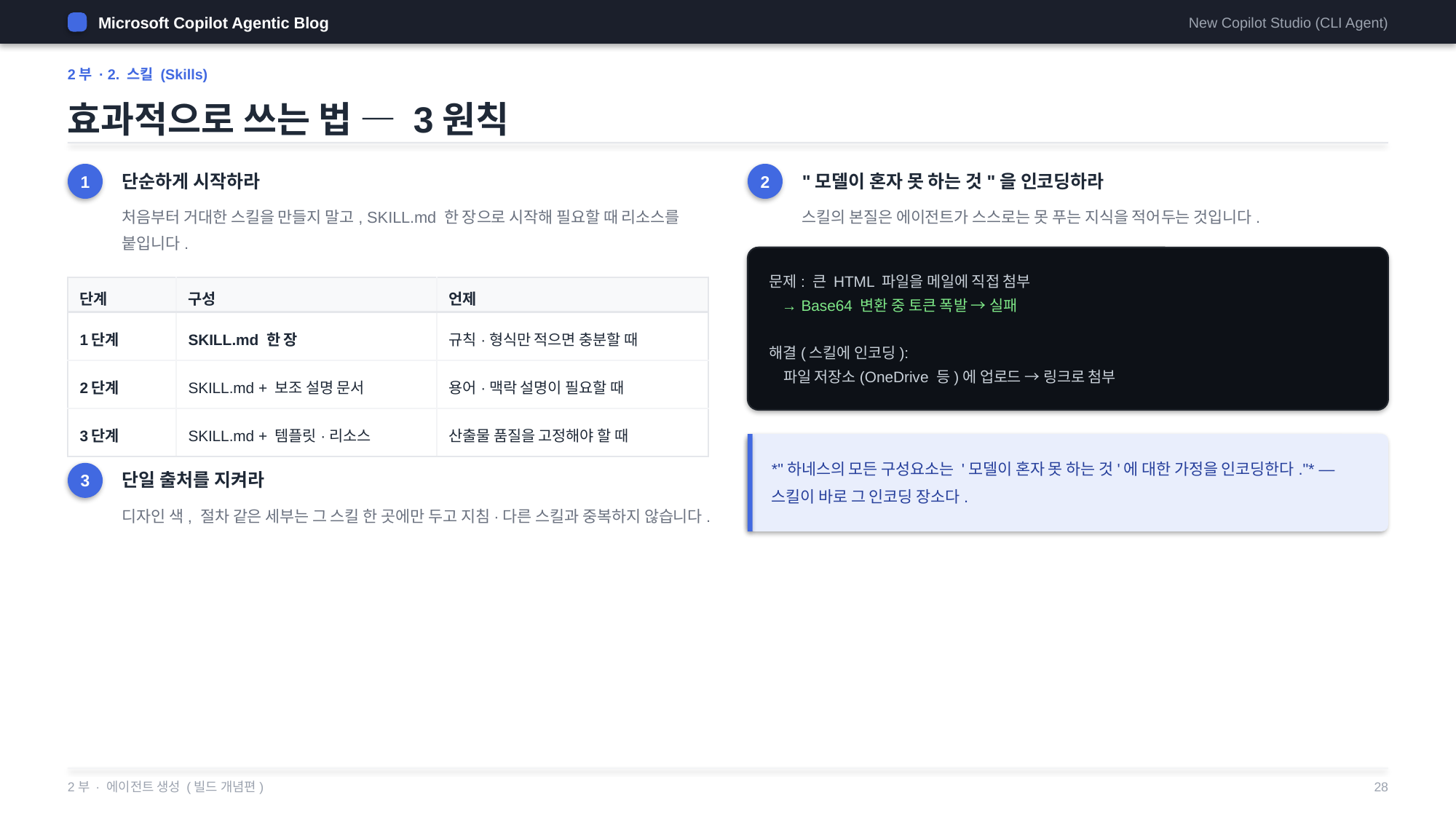

Microsoft Copilot Agentic Blog
New Copilot Studio (CLI Agent)

2부 · 2. 스킬 (Skills)
효과적으로 쓰는 법 — 3원칙

1
2
단순하게 시작하라
"모델이 혼자 못 하는 것"을 인코딩하라
처음부터 거대한 스킬을 만들지 말고, SKILL.md 한 장으로 시작해 필요할 때 리소스를 붙입니다.
스킬의 본질은 에이전트가 스스로는 못 푸는 지식을 적어두는 것입니다.

문제: 큰 HTML 파일을 메일에 직접 첨부
   → Base64 변환 중 토큰 폭발 → 실패

해결(스킬에 인코딩):
   파일 저장소(OneDrive 등)에 업로드 → 링크로 첨부
| 단계 | 구성 | 언제 |
| --- | --- | --- |
| 1단계 | SKILL.md 한 장 | 규칙·형식만 적으면 충분할 때 |
| 2단계 | SKILL.md + 보조 설명 문서 | 용어·맥락 설명이 필요할 때 |
| 3단계 | SKILL.md + 템플릿·리소스 | 산출물 품질을 고정해야 할 때 |

*"하네스의 모든 구성요소는 '모델이 혼자 못 하는 것'에 대한 가정을 인코딩한다."* — 스킬이 바로 그 인코딩 장소다.
3
단일 출처를 지켜라
디자인 색, 절차 같은 세부는 그 스킬 한 곳에만 두고 지침·다른 스킬과 중복하지 않습니다.

2부 · 에이전트 생성 (빌드 개념편)
28